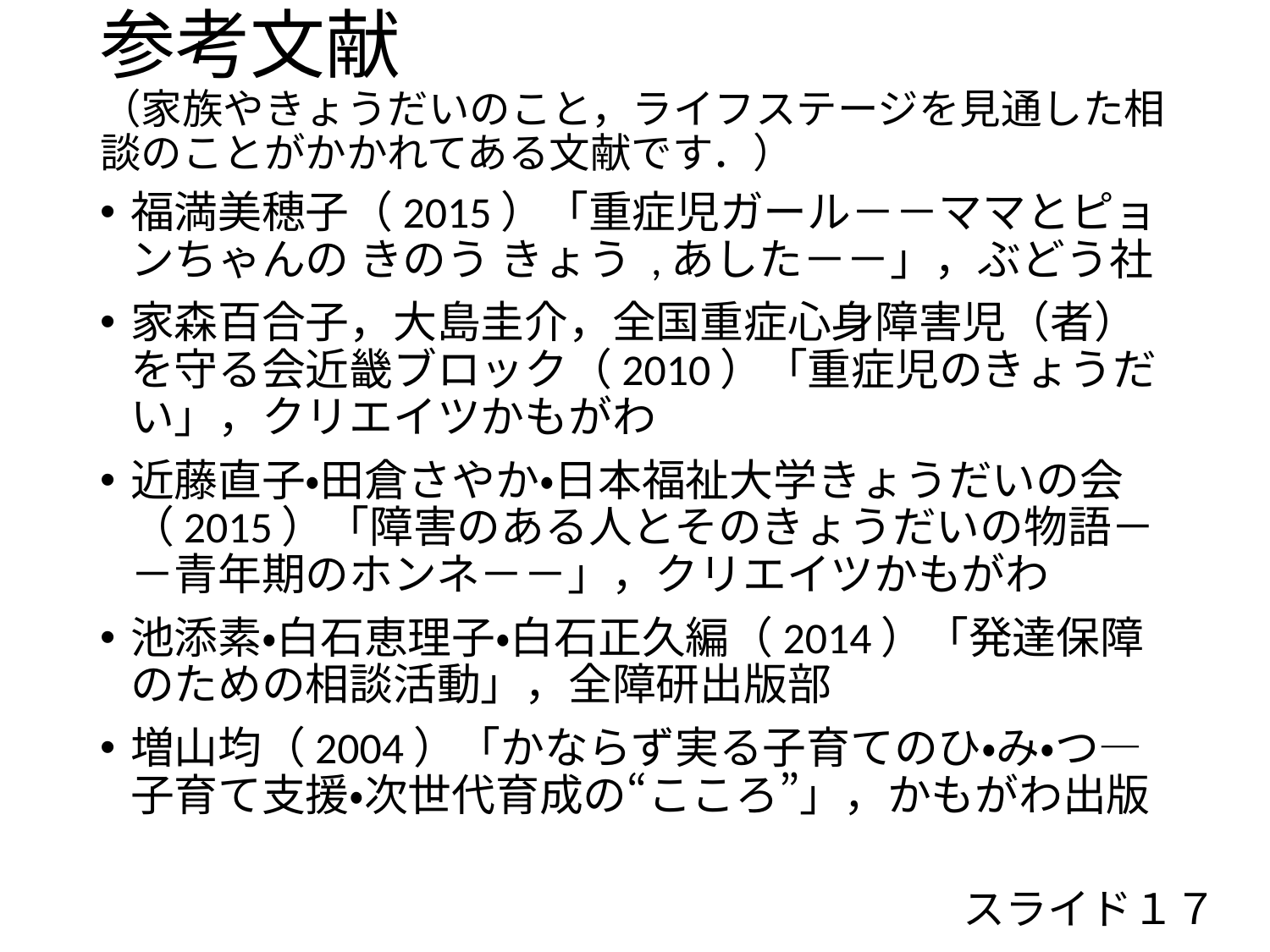

# 参考文献 （家族やきょうだいのこと，ライフステージを見通した相談のことがかかれてある文献です．）
福満美穂子（2015）「重症児ガール－－ママとピョンちゃんの きのう きょう ,あした－－」，ぶどう社
家森百合子，大島圭介，全国重症心身障害児（者）を守る会近畿ブロック（2010）「重症児のきょうだい」，クリエイツかもがわ
近藤直子・田倉さやか・日本福祉大学きょうだいの会（2015）「障害のある人とそのきょうだいの物語－－青年期のホンネ－－」，クリエイツかもがわ
池添素・白石恵理子・白石正久編（2014）「発達保障のための相談活動」，全障研出版部
増山均（2004）「かならず実る子育てのひ・み・つ―子育て支援・次世代育成の“こころ”」，かもがわ出版
スライド１７